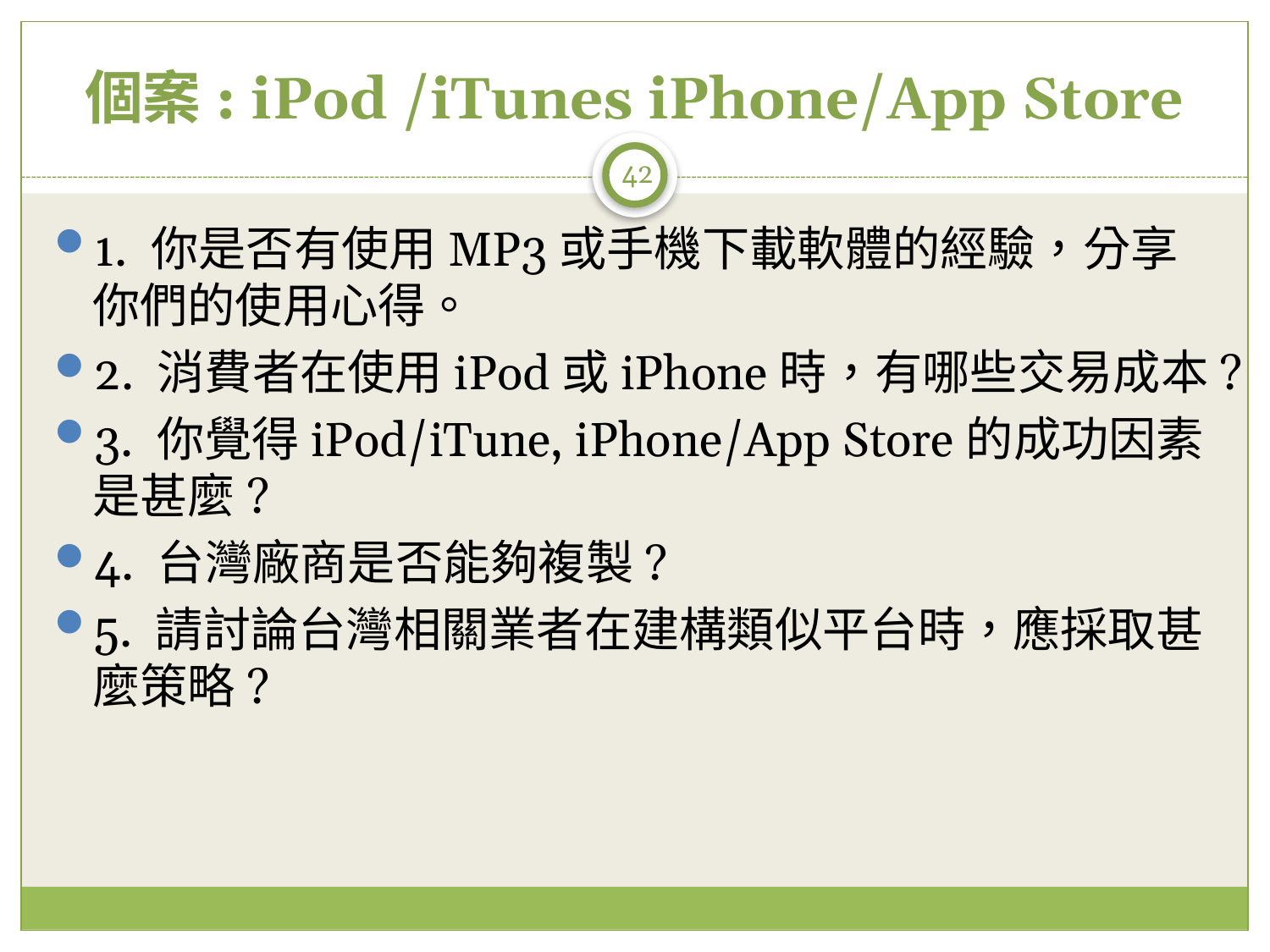

# 個案: iPod /iTunes iPhone/App Store
42
1. 你是否有使用MP3或手機下載軟體的經驗，分享你們的使用心得。
2. 消費者在使用iPod或iPhone時，有哪些交易成本?
3. 你覺得iPod/iTune, iPhone/App Store的成功因素是甚麼?
4. 台灣廠商是否能夠複製?
5. 請討論台灣相關業者在建構類似平台時，應採取甚麼策略?